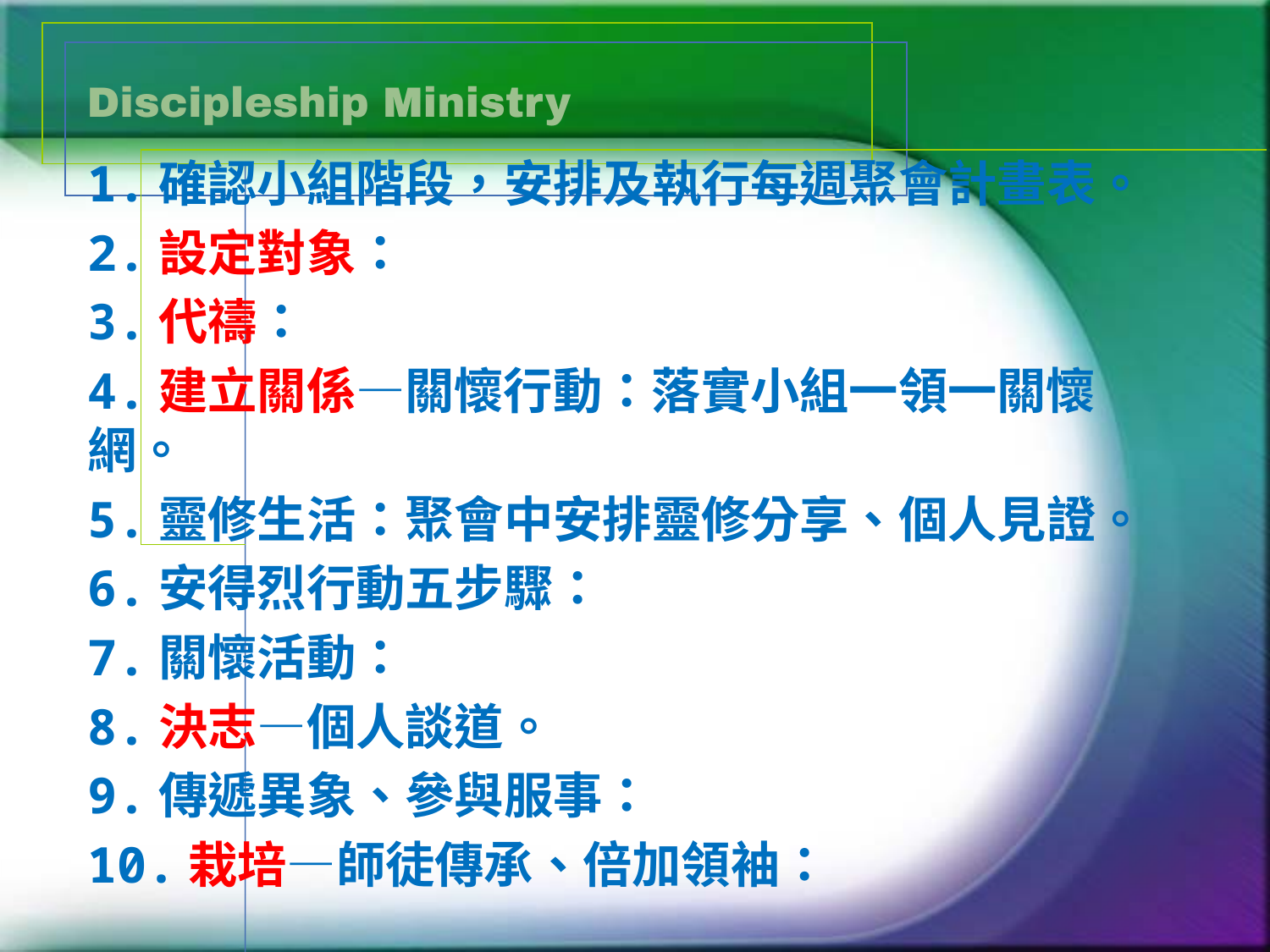

# Discipleship Ministry
1.確認小組階段，安排及執行每週聚會計畫表。
2.設定對象：
3.代禱：
4.建立關係—關懷行動：落實小組一領一關懷網。
5.靈修生活：聚會中安排靈修分享、個人見證。
6.安得烈行動五步驟：
7.關懷活動：
8.決志—個人談道。
9.傳遞異象、參與服事：
10.栽培—師徒傳承、倍加領袖：